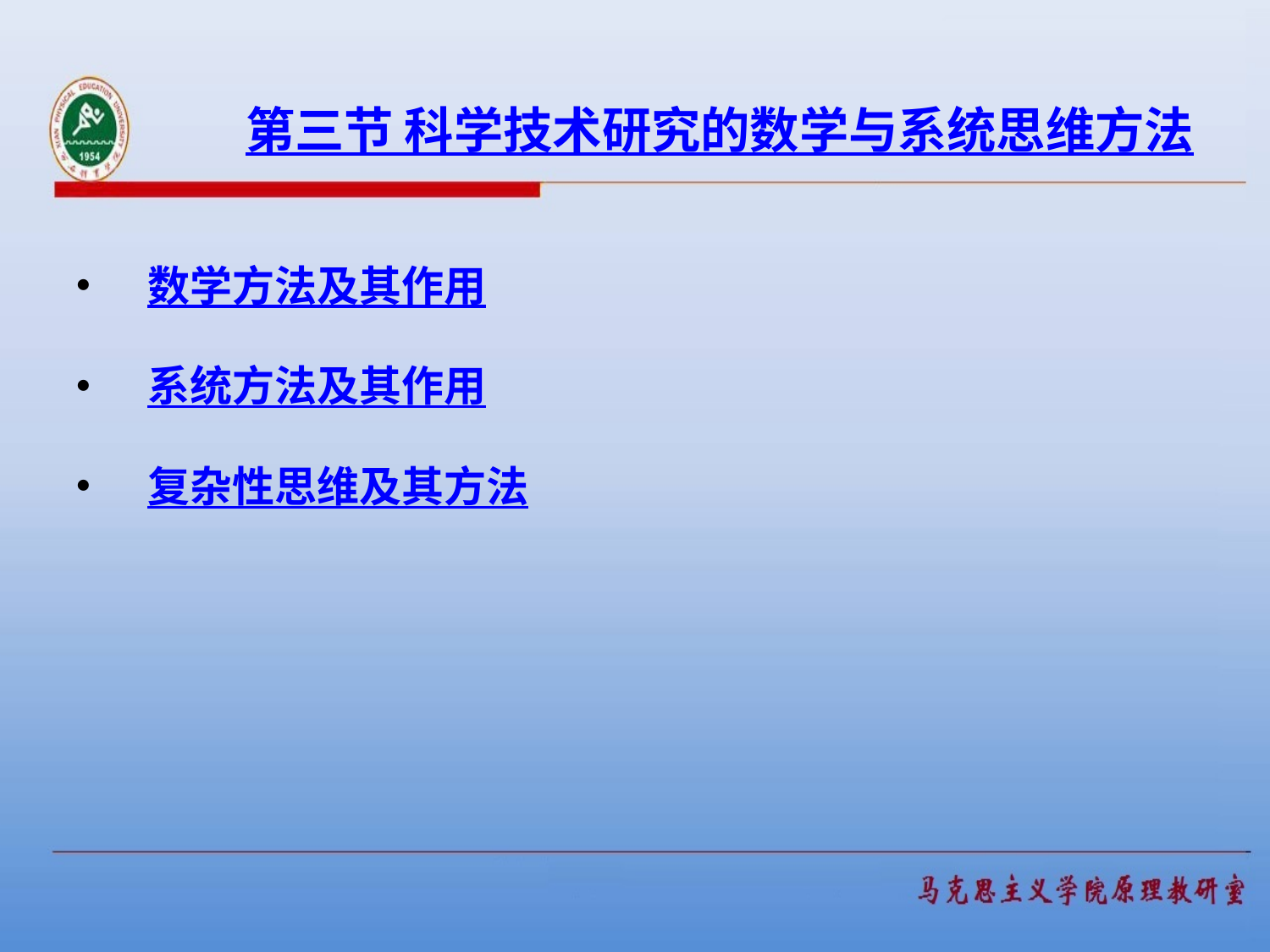

# 第三节 科学技术研究的数学与系统思维方法
数学方法及其作用
系统方法及其作用
复杂性思维及其方法